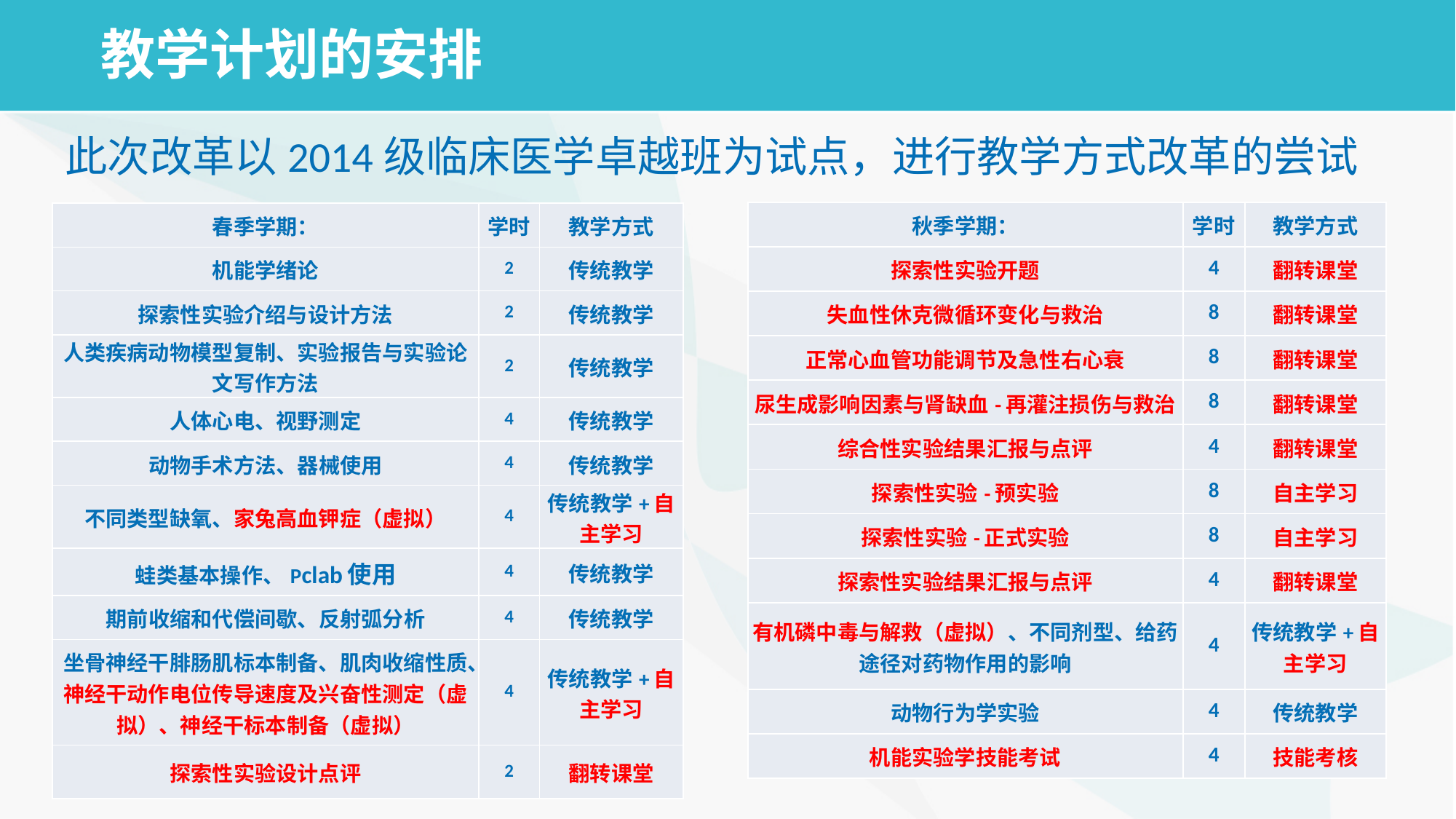

# 教学计划的安排
此次改革以2014级临床医学卓越班为试点，进行教学方式改革的尝试
| 秋季学期： | 学时 | 教学方式 |
| --- | --- | --- |
| 探索性实验开题 | 4 | 翻转课堂 |
| 失血性休克微循环变化与救治 | 8 | 翻转课堂 |
| 正常心血管功能调节及急性右心衰 | 8 | 翻转课堂 |
| 尿生成影响因素与肾缺血-再灌注损伤与救治 | 8 | 翻转课堂 |
| 综合性实验结果汇报与点评 | 4 | 翻转课堂 |
| 探索性实验-预实验 | 8 | 自主学习 |
| 探索性实验-正式实验 | 8 | 自主学习 |
| 探索性实验结果汇报与点评 | 4 | 翻转课堂 |
| 有机磷中毒与解救（虚拟）、不同剂型、给药途径对药物作用的影响 | 4 | 传统教学+自主学习 |
| 动物行为学实验 | 4 | 传统教学 |
| 机能实验学技能考试 | 4 | 技能考核 |
| 春季学期： | 学时 | 教学方式 |
| --- | --- | --- |
| 机能学绪论 | 2 | 传统教学 |
| 探索性实验介绍与设计方法 | 2 | 传统教学 |
| 人类疾病动物模型复制、实验报告与实验论文写作方法 | 2 | 传统教学 |
| 人体心电、视野测定 | 4 | 传统教学 |
| 动物手术方法、器械使用 | 4 | 传统教学 |
| 不同类型缺氧、家兔高血钾症（虚拟） | 4 | 传统教学+自主学习 |
| 蛙类基本操作、Pclab使用 | 4 | 传统教学 |
| 期前收缩和代偿间歇、反射弧分析 | 4 | 传统教学 |
| 坐骨神经干腓肠肌标本制备、肌肉收缩性质、神经干动作电位传导速度及兴奋性测定（虚拟）、神经干标本制备（虚拟） | 4 | 传统教学+自主学习 |
| 探索性实验设计点评 | 2 | 翻转课堂 |